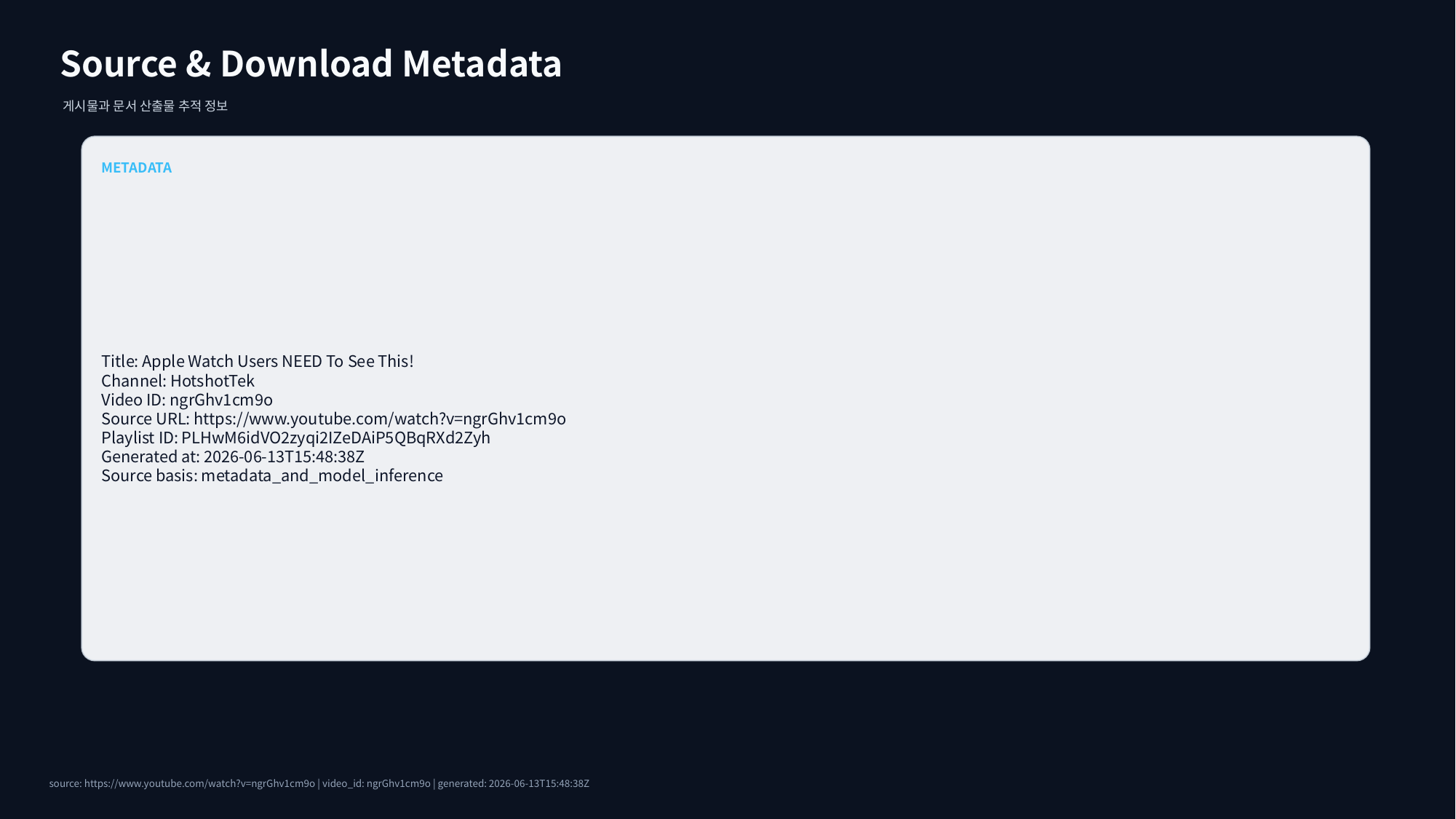

Source & Download Metadata
게시물과 문서 산출물 추적 정보

METADATA
Title: Apple Watch Users NEED To See This!
Channel: HotshotTek
Video ID: ngrGhv1cm9o
Source URL: https://www.youtube.com/watch?v=ngrGhv1cm9o
Playlist ID: PLHwM6idVO2zyqi2IZeDAiP5QBqRXd2Zyh
Generated at: 2026-06-13T15:48:38Z
Source basis: metadata_and_model_inference
source: https://www.youtube.com/watch?v=ngrGhv1cm9o | video_id: ngrGhv1cm9o | generated: 2026-06-13T15:48:38Z